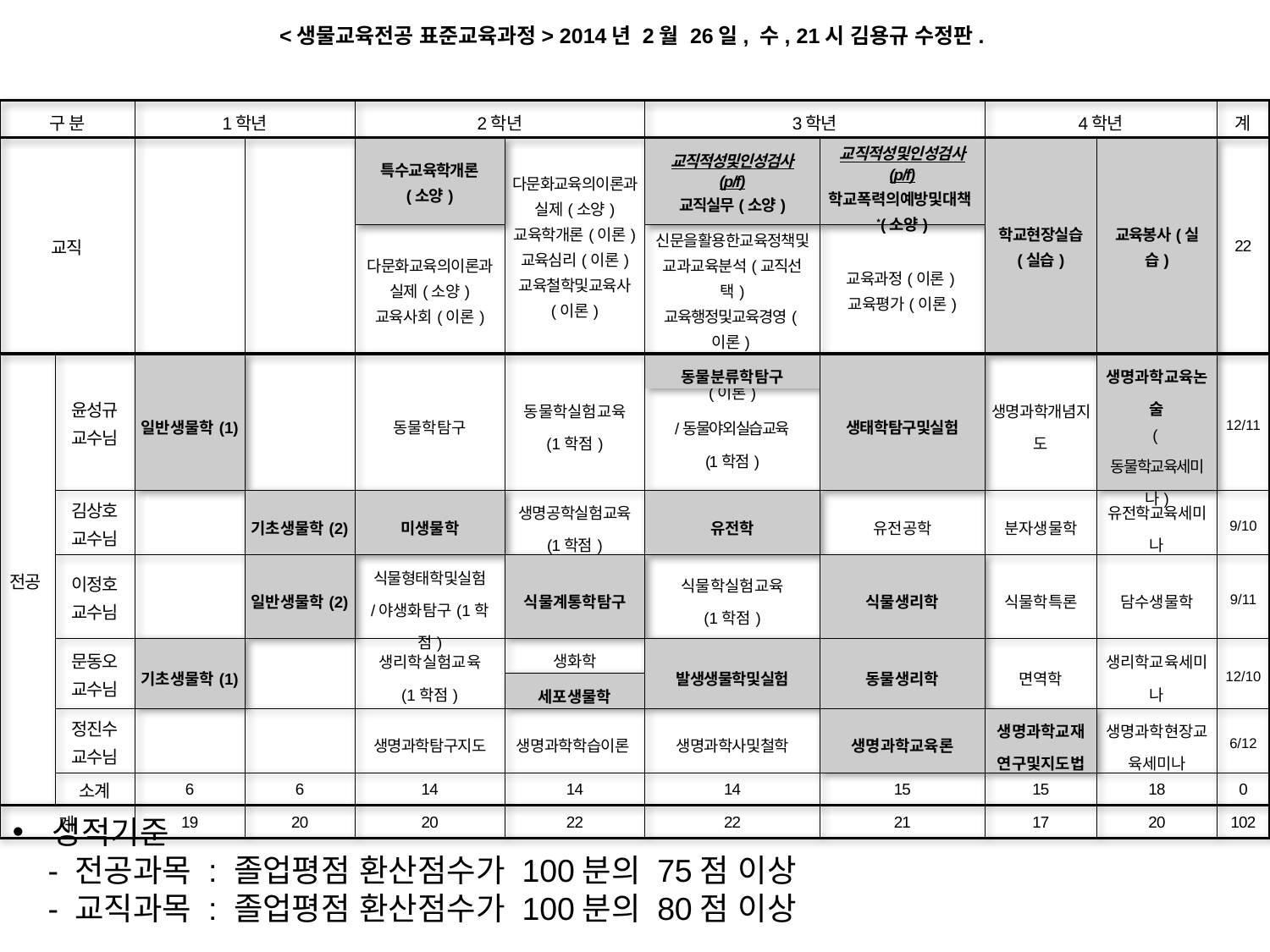

<생물교육전공 표준교육과정> 2014년 2월 26일, 수, 21시 김용규 수정판.

| 구 분 |  | 1학년 |  | 2학년 |  | 3학년 |  | 4학년 |  | 계 |
| --- | --- | --- | --- | --- | --- | --- | --- | --- | --- | --- |
| 교직 |  |  |  | 특수교육학개론 (소양) | 다문화교육의이론과실제(소양) 교육학개론(이론) 교육심리(이론) 교육철학및교육사 (이론) | 교직적성및인성검사 (p/f) 교직실무(소양) | 교직적성및인성검사 (p/f) 학교폭력의예방및대책\*(소양) | 학교현장실습 (실습) | 교육봉사(실습) | 22 |
|  |  |  |  | 다문화교육의이론과실제(소양) 교육사회(이론) |  | 신문을활용한교육정책및교과교육분석(교직선택) 교육행정및교육경영(이론)교육방법및교육공학 (이론) | 교육과정(이론)교육평가(이론) |  |  |  |
| 전공 | 윤성규 교수님 | 일반생물학(1) |  | 동물학탐구 | 동물학실험교육 (1학점) | 동물분류학탐구 | 생태학탐구및실험 | 생명과학개념지도 | 생명과학교육논술 (동물학교육세미나) | 12/11 |
|  |  |  |  |  |  | /동물야외실습교육 (1학점) |  |  |  |  |
|  | 김상호 교수님 |  | 기초생물학(2) | 미생물학 | 생명공학실험교육 (1학점) | 유전학 | 유전공학 | 분자생물학 | 유전학교육세미나 | 9/10 |
|  | 이정호 교수님 |  | 일반생물학(2) | 식물형태학및실험 /야생화탐구(1학점) | 식물계통학탐구 | 식물학실험교육 (1학점) | 식물생리학 | 식물학특론 | 담수생물학 | 9/11 |
|  | 문동오 교수님 | 기초생물학(1) |  | 생리학실험교육 (1학점) | 생화학 | 발생생물학및실험 | 동물생리학 | 면역학 | 생리학교육세미나 | 12/10 |
|  |  |  |  |  | 세포생물학 |  |  |  |  |  |
|  | 정진수 교수님 |  |  | 생명과학탐구지도 | 생명과학학습이론 | 생명과학사및철학 | 생명과학교육론 | 생명과학교재연구및지도법 | 생명과학현장교육세미나 | 6/12 |
|  | 소계 | 6 | 6 | 14 | 14 | 14 | 15 | 15 | 18 | 0 |
| 계 |  | 19 | 20 | 20 | 22 | 22 | 21 | 17 | 20 | 102 |

성적기준
    - 전공과목 : 졸업평점 환산점수가 100분의 75점 이상
    - 교직과목 : 졸업평점 환산점수가 100분의 80점 이상